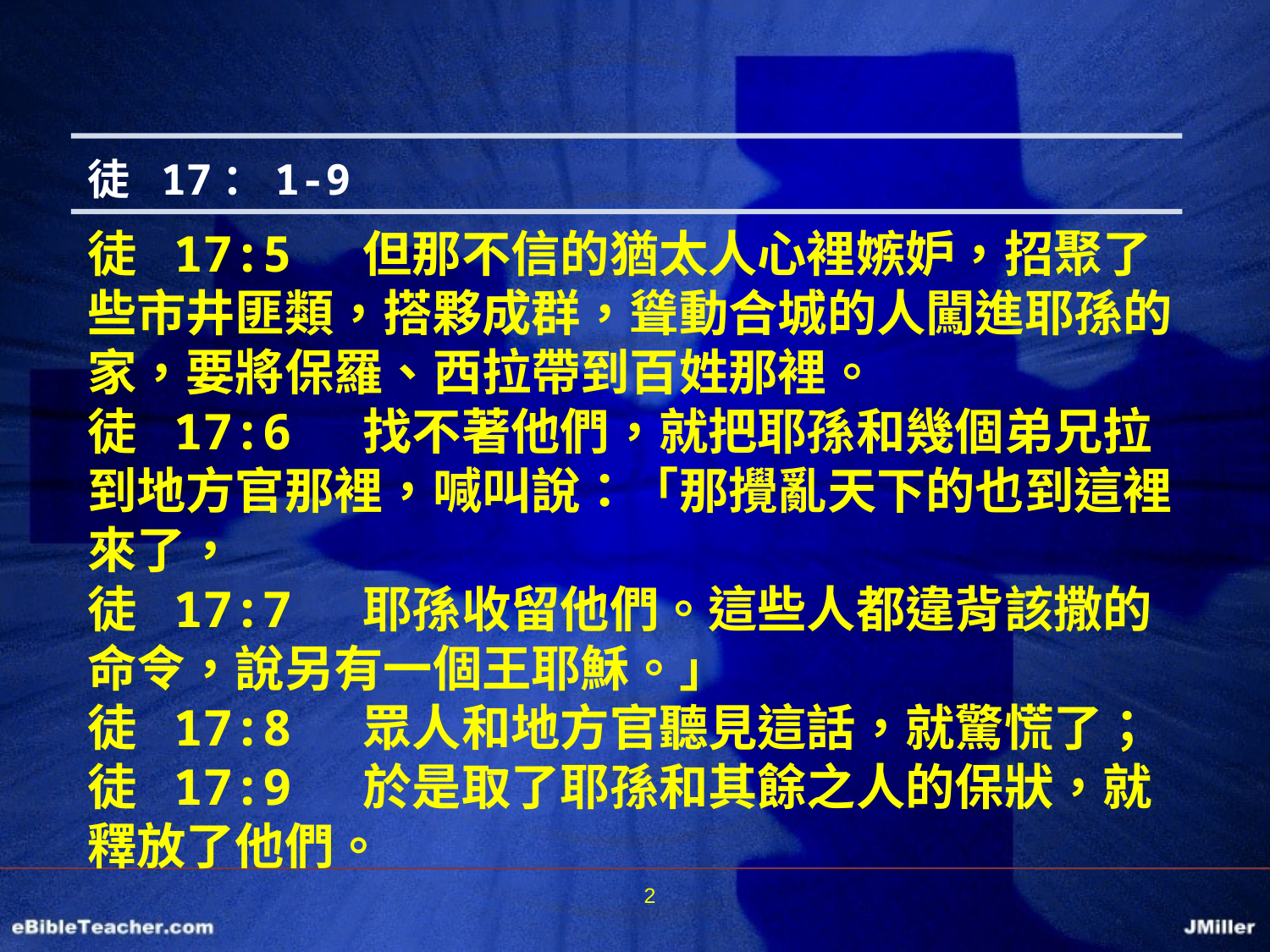

徒 17：1-9
徒 17:5  但那不信的猶太人心裡嫉妒，招聚了些市井匪類，搭夥成群，聳動合城的人闖進耶孫的家，要將保羅、西拉帶到百姓那裡。
徒 17:6  找不著他們，就把耶孫和幾個弟兄拉到地方官那裡，喊叫說：「那攪亂天下的也到這裡來了，
徒 17:7  耶孫收留他們。這些人都違背該撒的命令，說另有一個王耶穌。」
徒 17:8  眾人和地方官聽見這話，就驚慌了；
徒 17:9  於是取了耶孫和其餘之人的保狀，就釋放了他們。